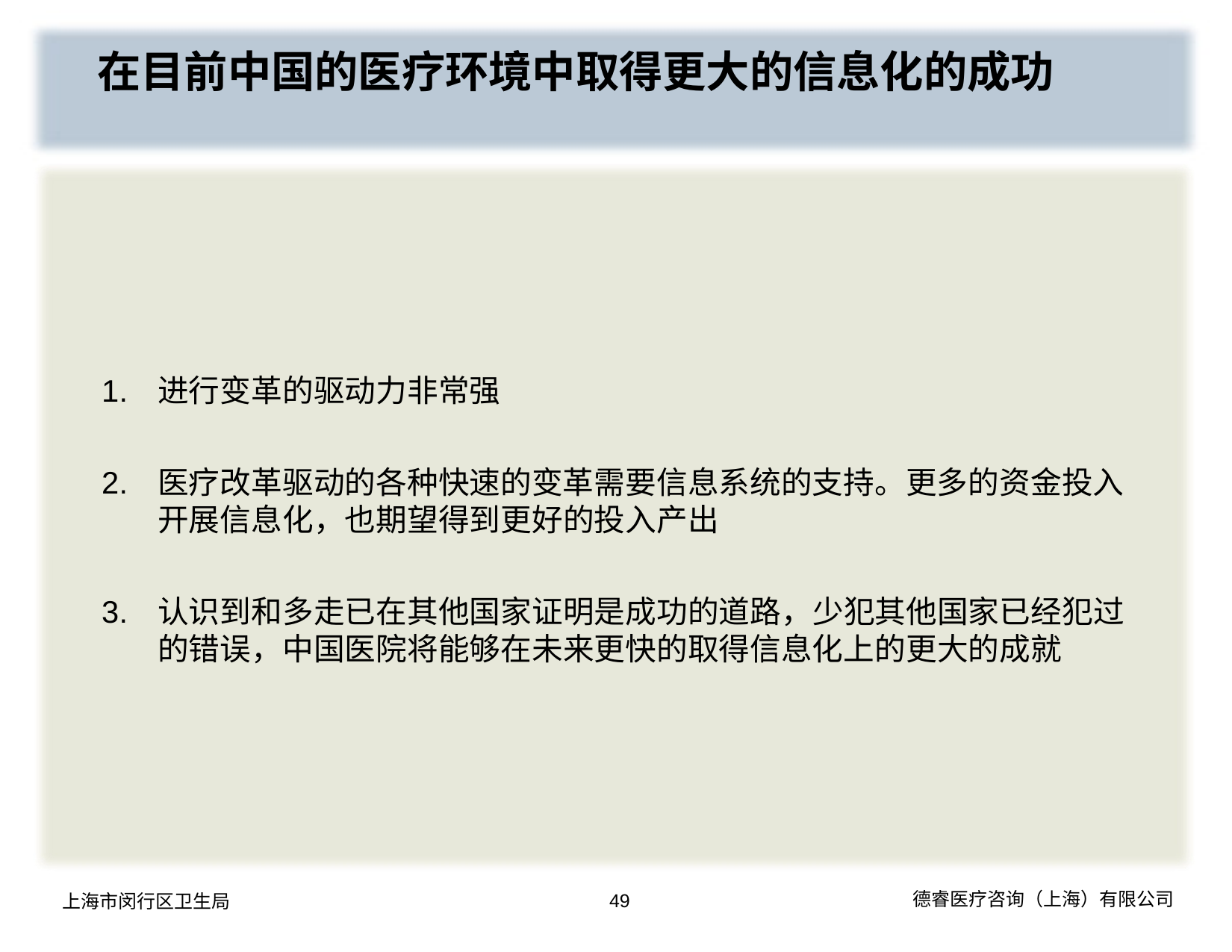

在目前中国的医疗环境中取得更大的信息化的成功
1.	进行变革的驱动力非常强
2.	医疗改革驱动的各种快速的变革需要信息系统的支持。更多的资金投入开展信息化，也期望得到更好的投入产出
3.	认识到和多走已在其他国家证明是成功的道路，少犯其他国家已经犯过的错误，中国医院将能够在未来更快的取得信息化上的更大的成就
49